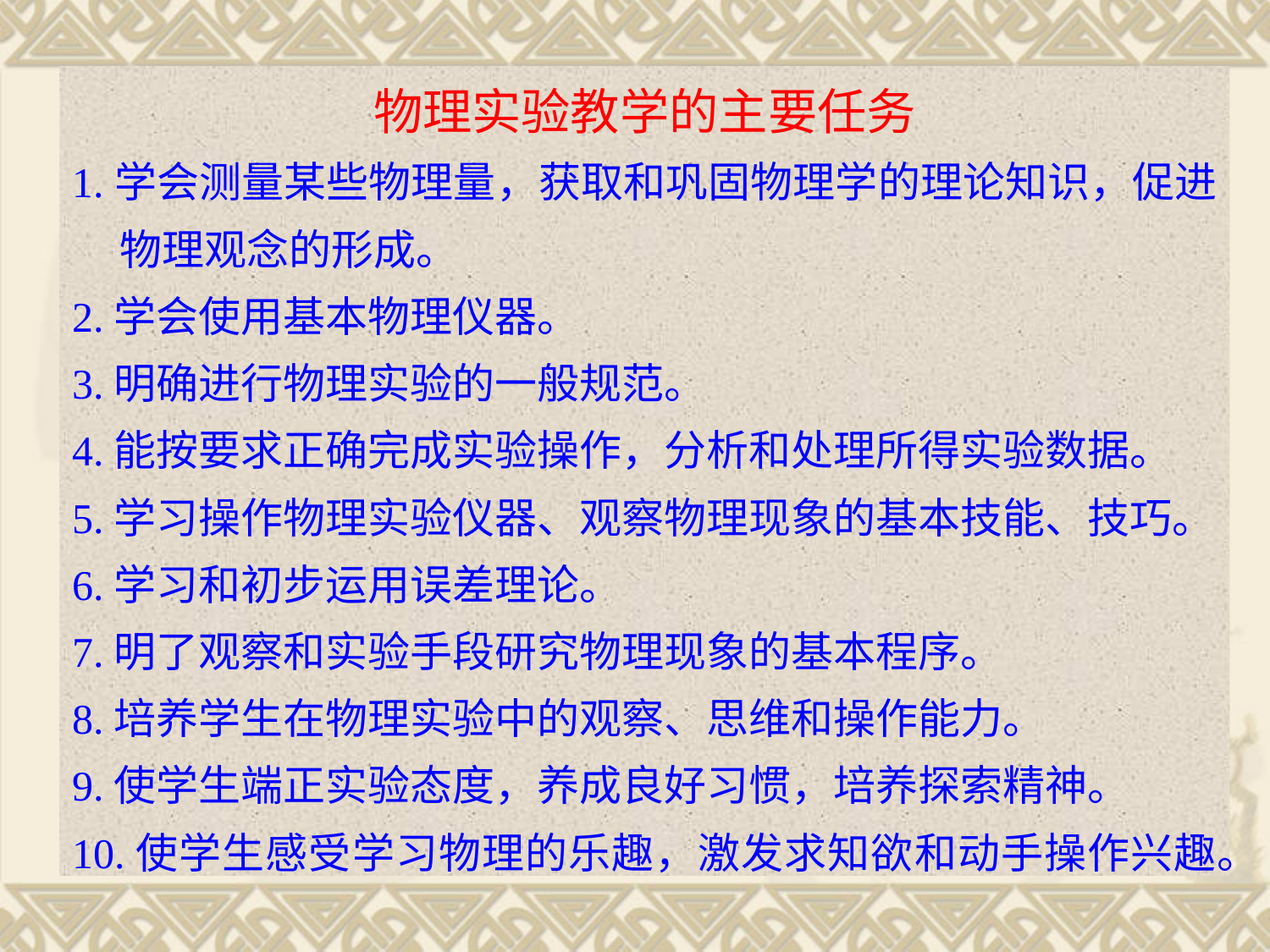

物理实验教学的主要任务
1.学会测量某些物理量，获取和巩固物理学的理论知识，促进物理观念的形成。
2.学会使用基本物理仪器。
3.明确进行物理实验的一般规范。
4.能按要求正确完成实验操作，分析和处理所得实验数据。
5.学习操作物理实验仪器、观察物理现象的基本技能、技巧。
6.学习和初步运用误差理论。
7.明了观察和实验手段研究物理现象的基本程序。
8.培养学生在物理实验中的观察、思维和操作能力。
9.使学生端正实验态度，养成良好习惯，培养探索精神。
10.使学生感受学习物理的乐趣，激发求知欲和动手操作兴趣。